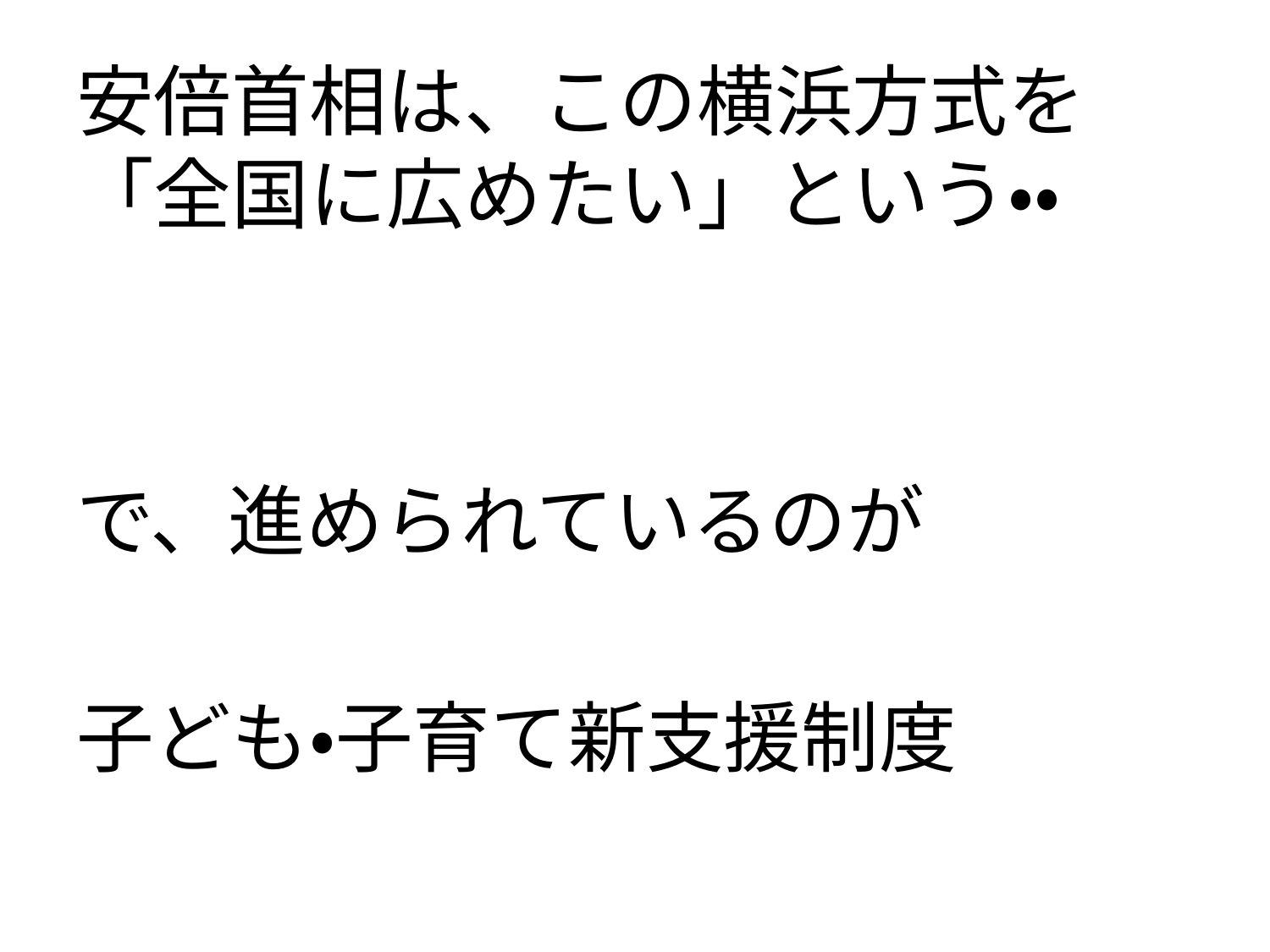

安倍首相は、この横浜方式を「全国に広めたい」という・・

で、進められているのが

子ども・子育て新支援制度